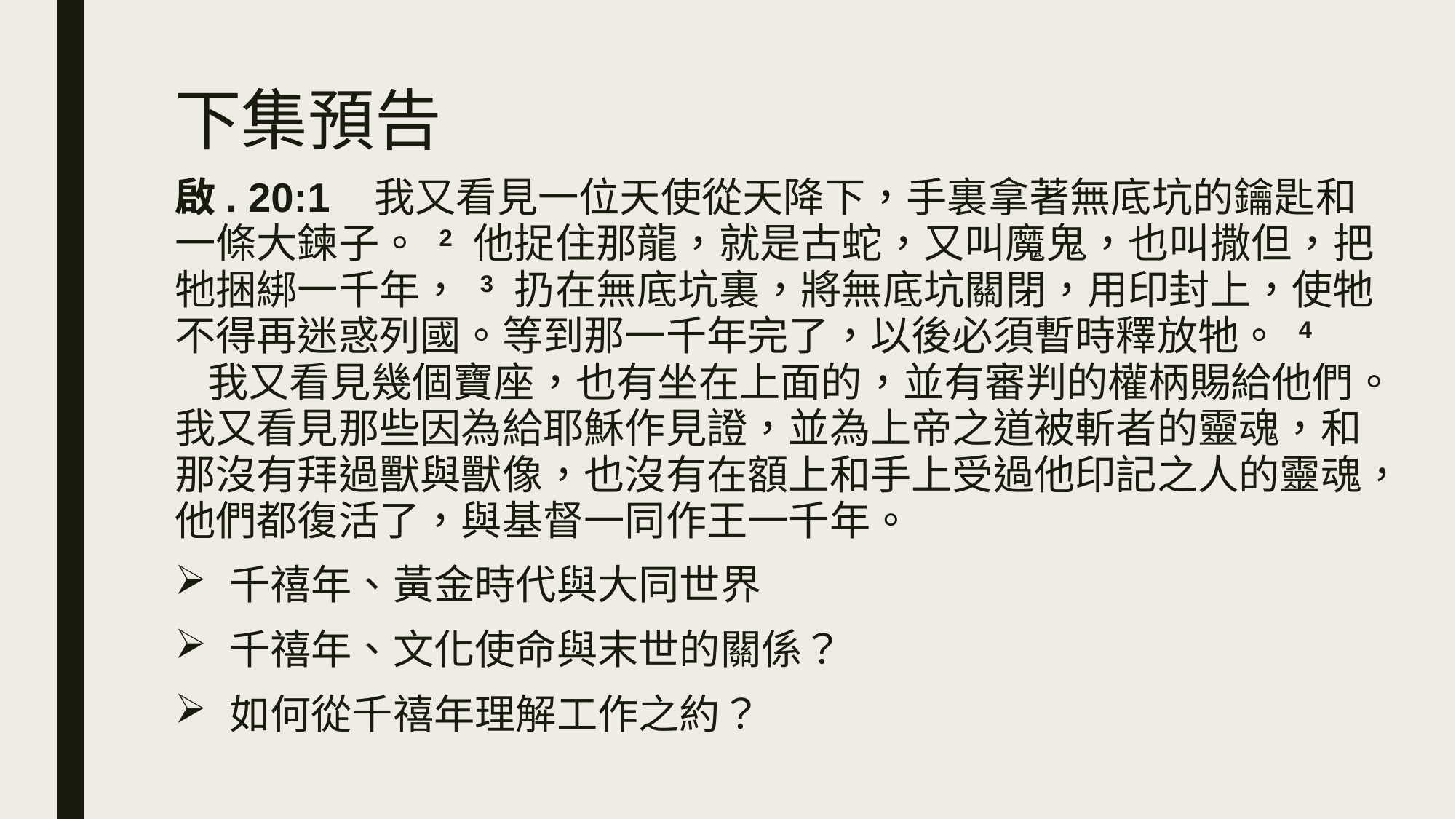

# 下集預告

啟. 20:1   我又看見一位天使從天降下，手裏拿著無底坑的鑰匙和一條大鍊子。 2 他捉住那龍，就是古蛇，又叫魔鬼，也叫撒但，把牠捆綁一千年， 3 扔在無底坑裏，將無底坑關閉，用印封上，使牠不得再迷惑列國。等到那一千年完了，以後必須暫時釋放牠。 4   我又看見幾個寶座，也有坐在上面的，並有審判的權柄賜給他們。我又看見那些因為給耶穌作見證，並為上帝之道被斬者的靈魂，和那沒有拜過獸與獸像，也沒有在額上和手上受過他印記之人的靈魂，他們都復活了，與基督一同作王一千年。
千禧年、黃金時代與大同世界
千禧年、文化使命與末世的關係？
如何從千禧年理解工作之約？